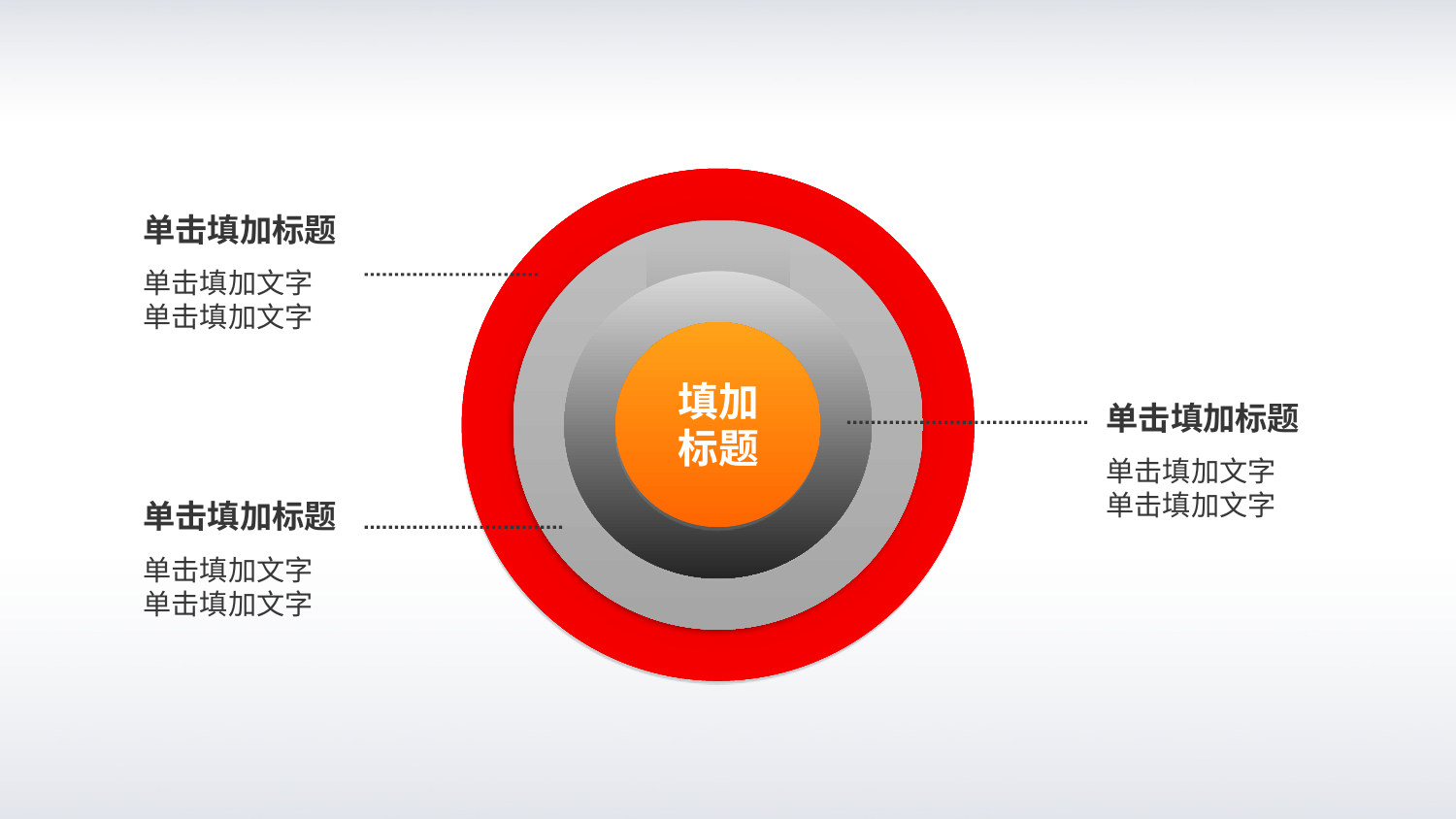

单击填加标题
单击填加文字
单击填加文字

单击填加标题
单击填加文字
单击填加文字
填加
标题

单击填加标题
单击填加文字
单击填加文字